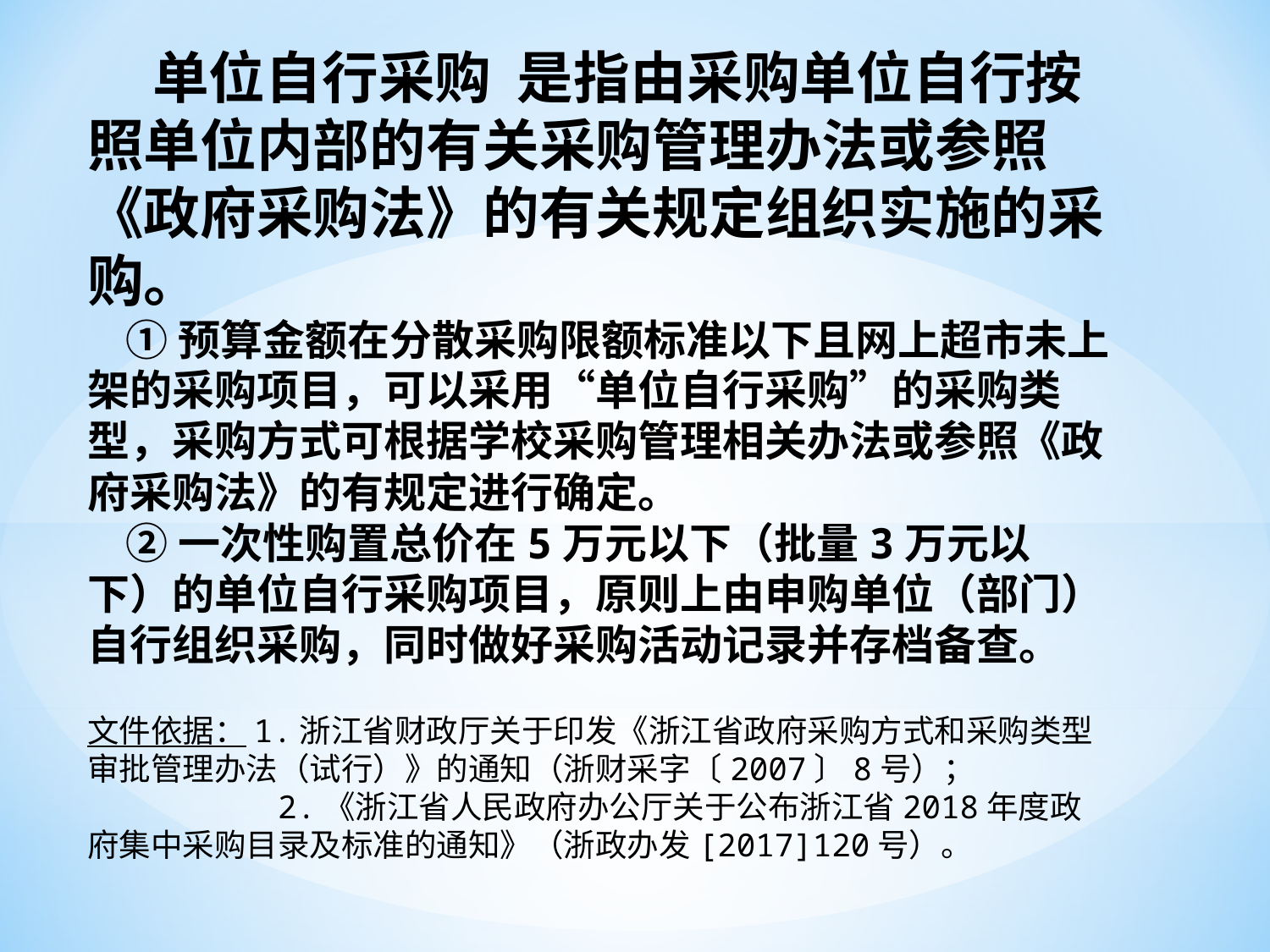

单位自行采购  是指由采购单位自行按照单位内部的有关采购管理办法或参照《政府采购法》的有关规定组织实施的采购。
    ①预算金额在分散采购限额标准以下且网上超市未上架的采购项目，可以采用“单位自行采购”的采购类型，采购方式可根据学校采购管理相关办法或参照《政府采购法》的有规定进行确定。
    ②一次性购置总价在5万元以下（批量3万元以下）的单位自行采购项目，原则上由申购单位（部门）自行组织采购，同时做好采购活动记录并存档备查。

文件依据：1.浙江省财政厅关于印发《浙江省政府采购方式和采购类型审批管理办法（试行）》的通知（浙财采字〔2007〕8号）；
          2.《浙江省人民政府办公厅关于公布浙江省2018年度政府集中采购目录及标准的通知》（浙政办发[2017]120号）。